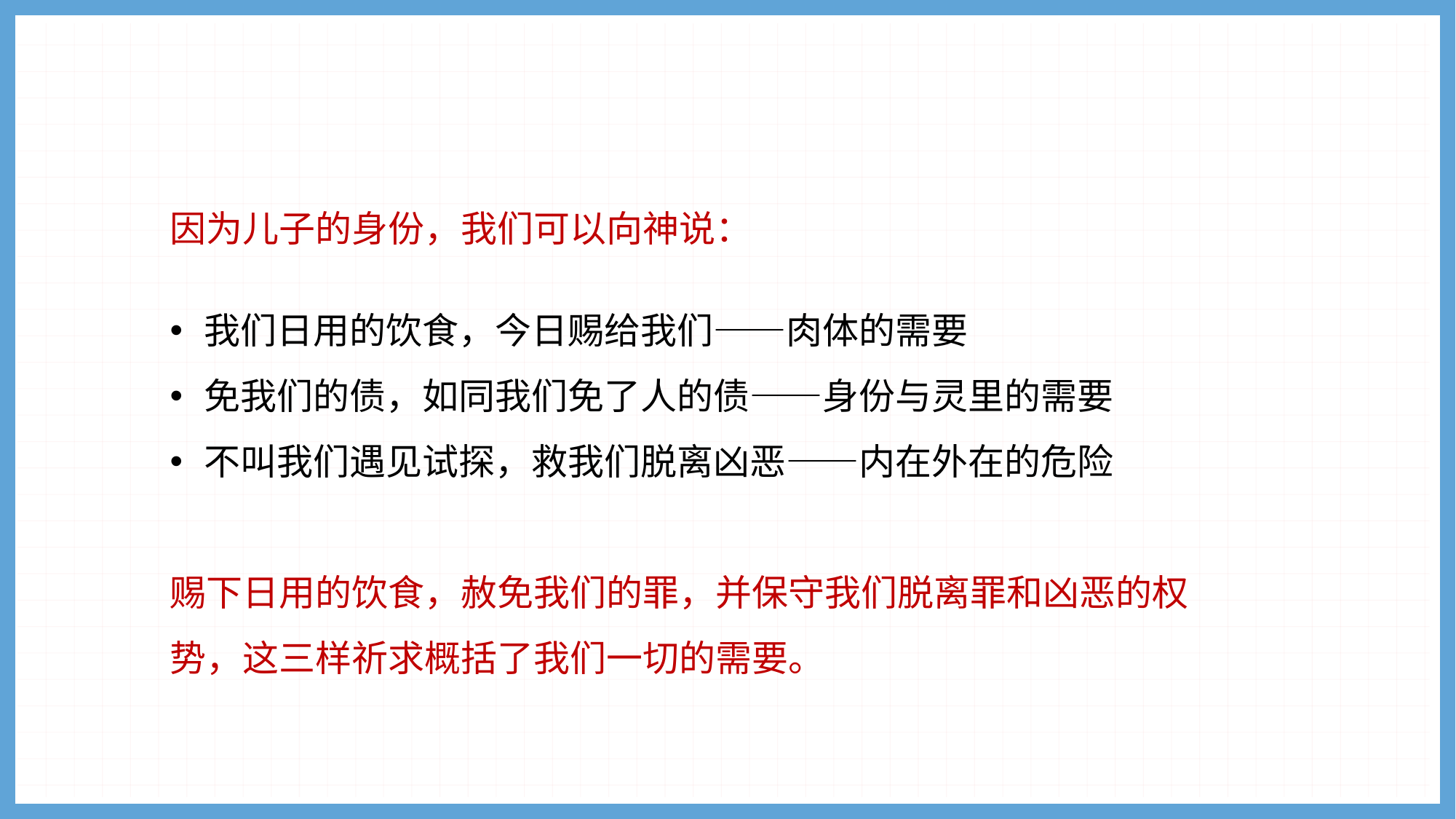

因为儿子的身份，我们可以向神说：
我们日用的饮食，今日赐给我们——肉体的需要
免我们的债，如同我们免了人的债——身份与灵里的需要
不叫我们遇见试探，救我们脱离凶恶——内在外在的危险

赐下日用的饮食，赦免我们的罪，并保守我们脱离罪和凶恶的权势，这三样祈求概括了我们一切的需要。